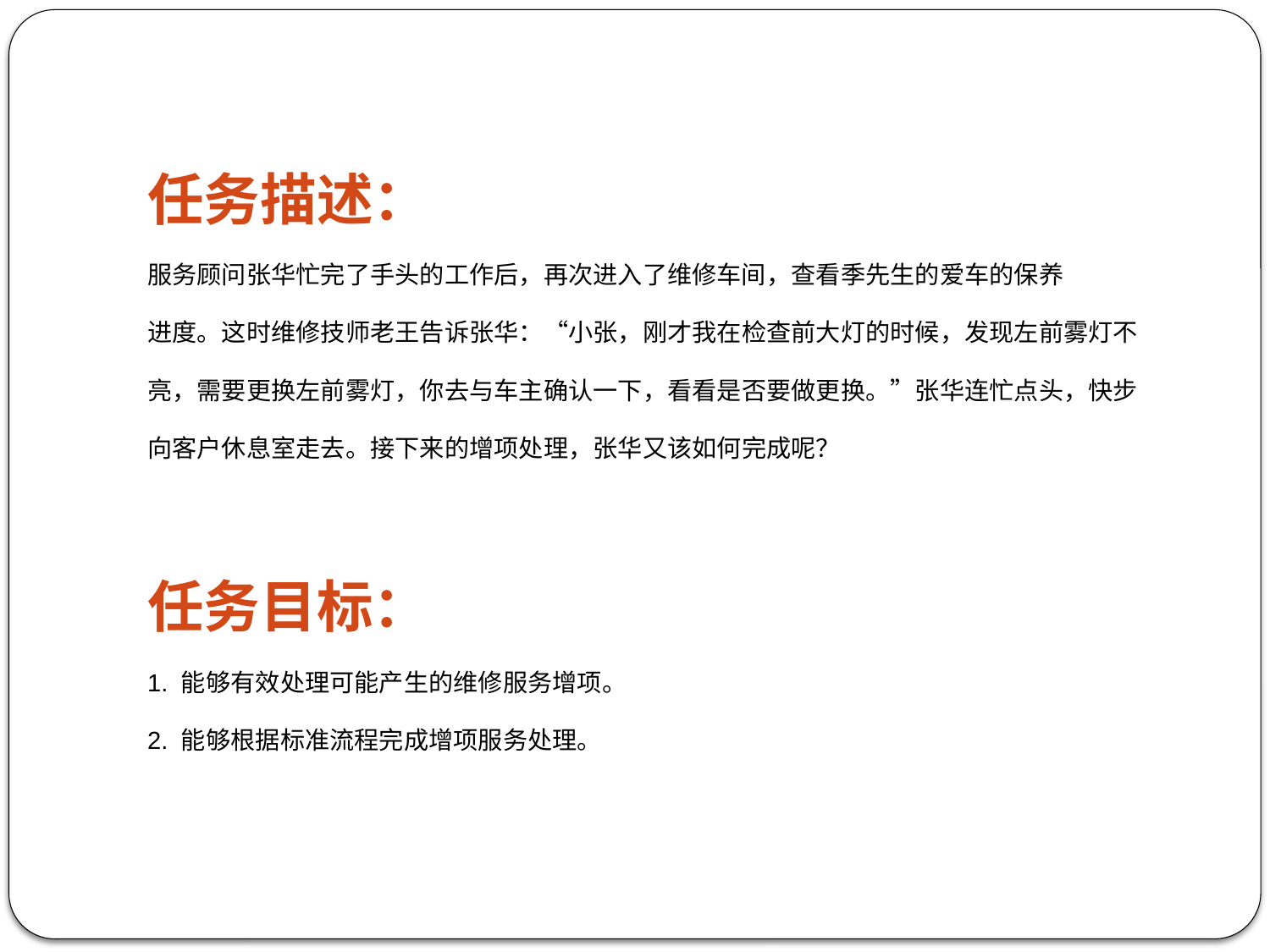

任务描述：
服务顾问张华忙完了手头的工作后，再次进入了维修车间，查看季先生的爱车的保养
进度。这时维修技师老王告诉张华：“小张，刚才我在检查前大灯的时候，发现左前雾灯不
亮，需要更换左前雾灯，你去与车主确认一下，看看是否要做更换。”张华连忙点头，快步
向客户休息室走去。接下来的增项处理，张华又该如何完成呢？

任务目标：
1. 能够有效处理可能产生的维修服务增项。
2. 能够根据标准流程完成增项服务处理。